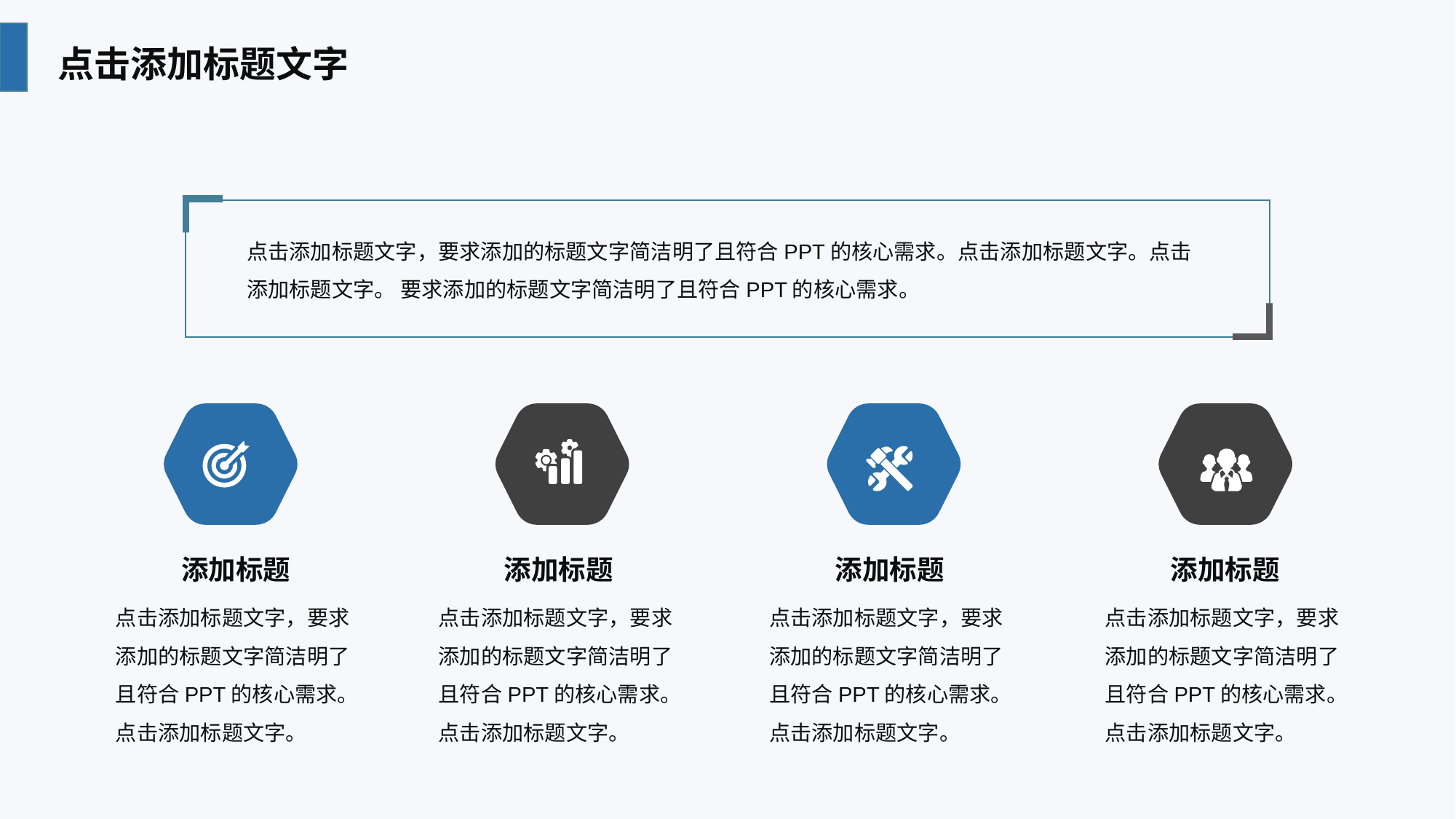

点击添加标题文字

点击添加标题文字，要求添加的标题文字简洁明了且符合PPT的核心需求。点击添加标题文字。点击添加标题文字。 要求添加的标题文字简洁明了且符合PPT的核心需求。

添加标题
添加标题
添加标题
添加标题
点击添加标题文字，要求添加的标题文字简洁明了且符合PPT的核心需求。点击添加标题文字。
点击添加标题文字，要求添加的标题文字简洁明了且符合PPT的核心需求。点击添加标题文字。
点击添加标题文字，要求添加的标题文字简洁明了且符合PPT的核心需求。点击添加标题文字。
点击添加标题文字，要求添加的标题文字简洁明了且符合PPT的核心需求。点击添加标题文字。